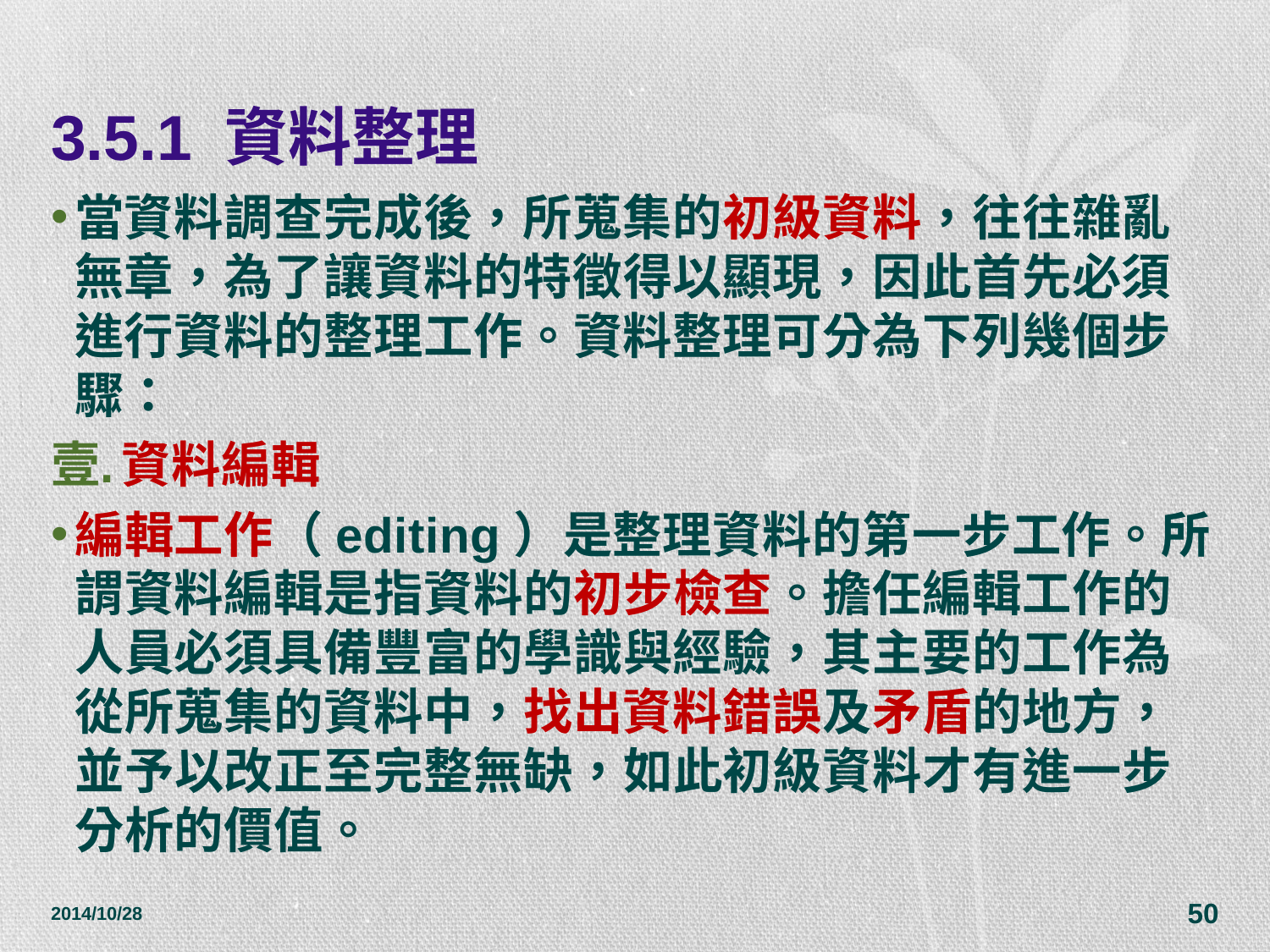

# 3.5.1 資料整理
當資料調查完成後，所蒐集的初級資料，往往雜亂無章，為了讓資料的特徵得以顯現，因此首先必須進行資料的整理工作。資料整理可分為下列幾個步驟：
資料編輯
編輯工作（editing）是整理資料的第一步工作。所謂資料編輯是指資料的初步檢查。擔任編輯工作的人員必須具備豐富的學識與經驗，其主要的工作為從所蒐集的資料中，找出資料錯誤及矛盾的地方，並予以改正至完整無缺，如此初級資料才有進一步分析的價值。

2014/10/28
50